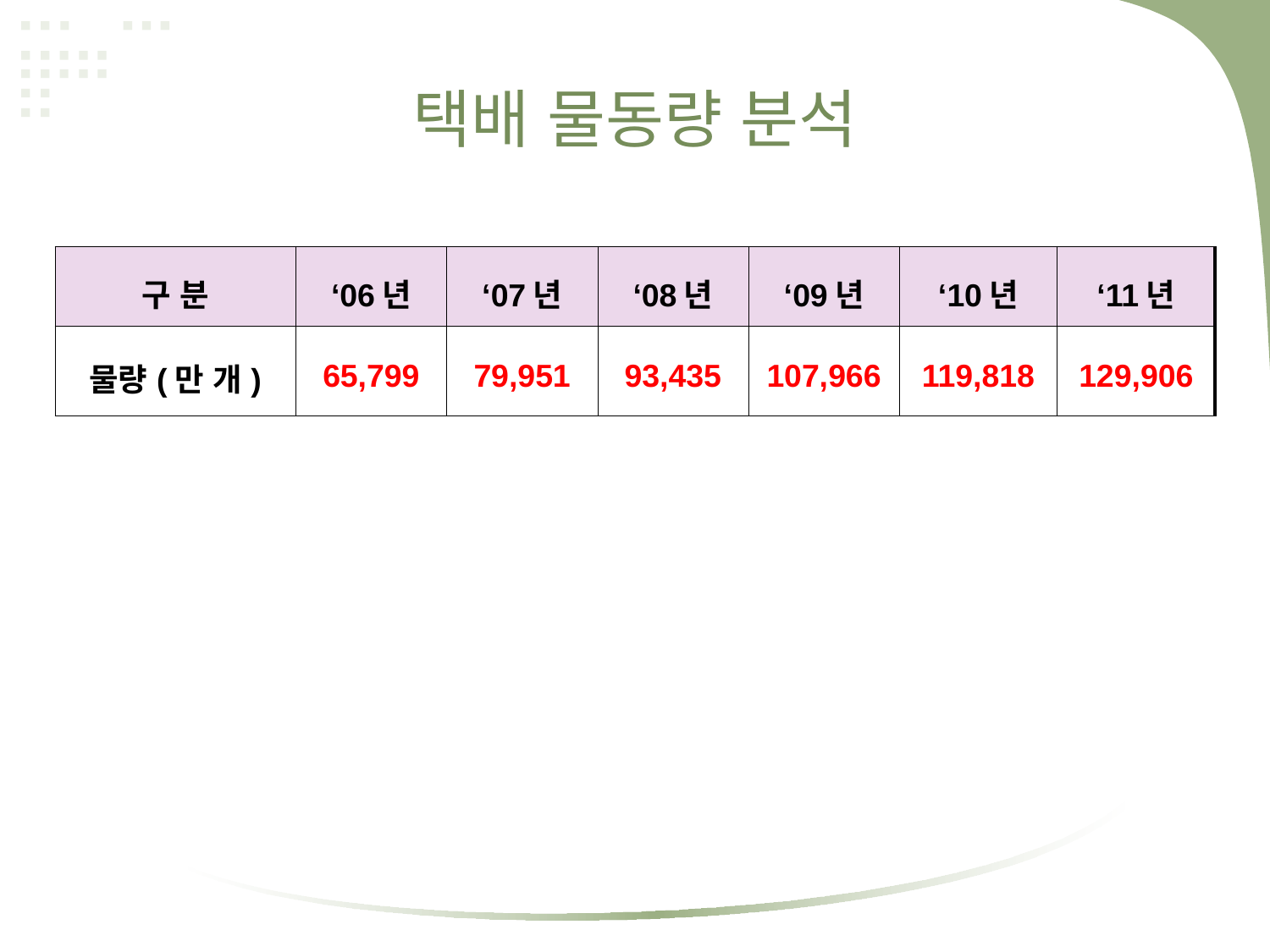

# 택배 물동량 분석
| 구 분 | ‘06년 | ‘07년 | ‘08년 | ‘09년 | ‘10년 | ‘11년 |
| --- | --- | --- | --- | --- | --- | --- |
| 물량(만 개) | 65,799 | 79,951 | 93,435 | 107,966 | 119,818 | 129,906 |